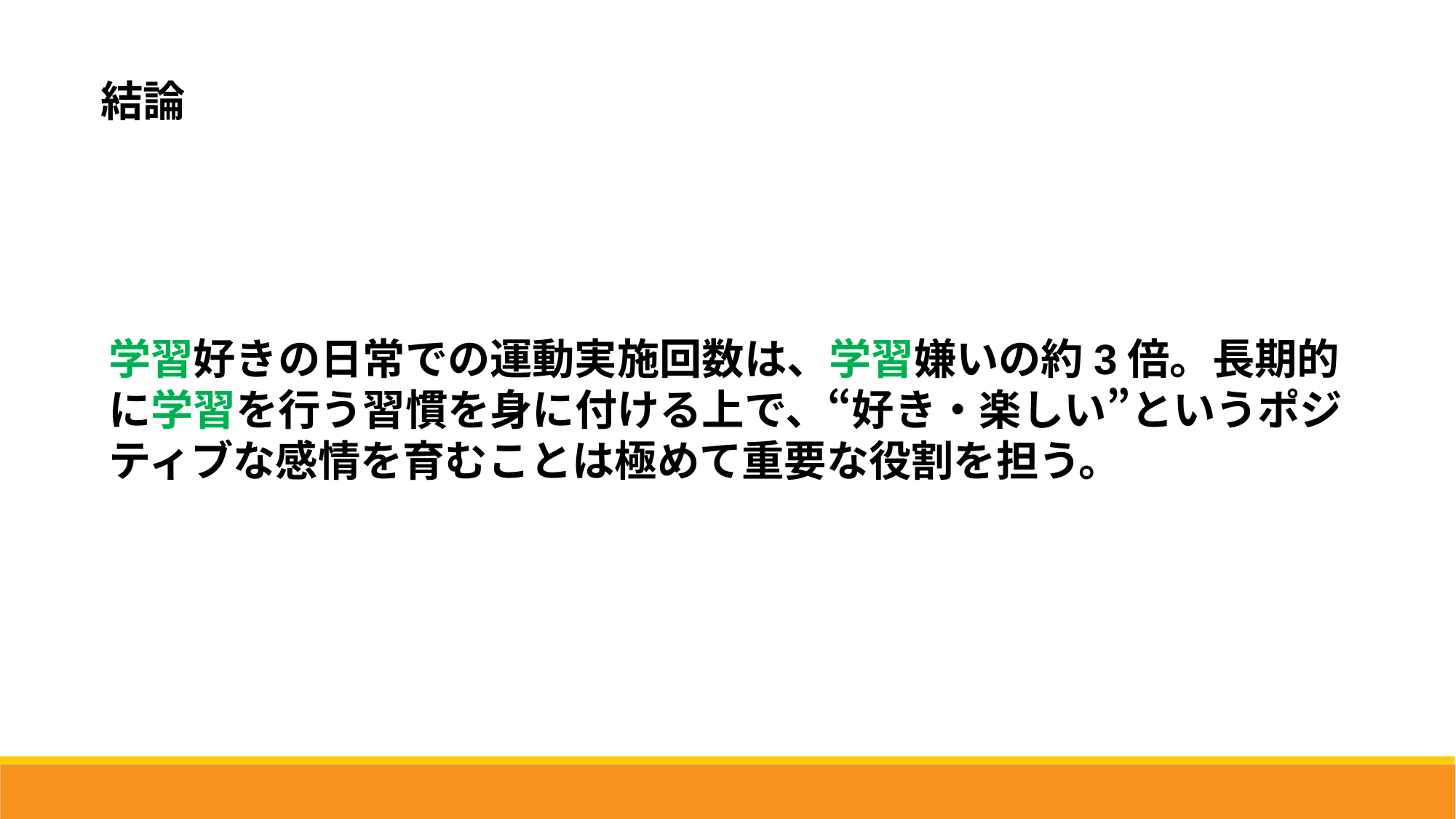

結論
学習好きの日常での運動実施回数は、学習嫌いの約3倍。長期的に学習を行う習慣を身に付ける上で、“好き・楽しい”というポジティブな感情を育むことは極めて重要な役割を担う。